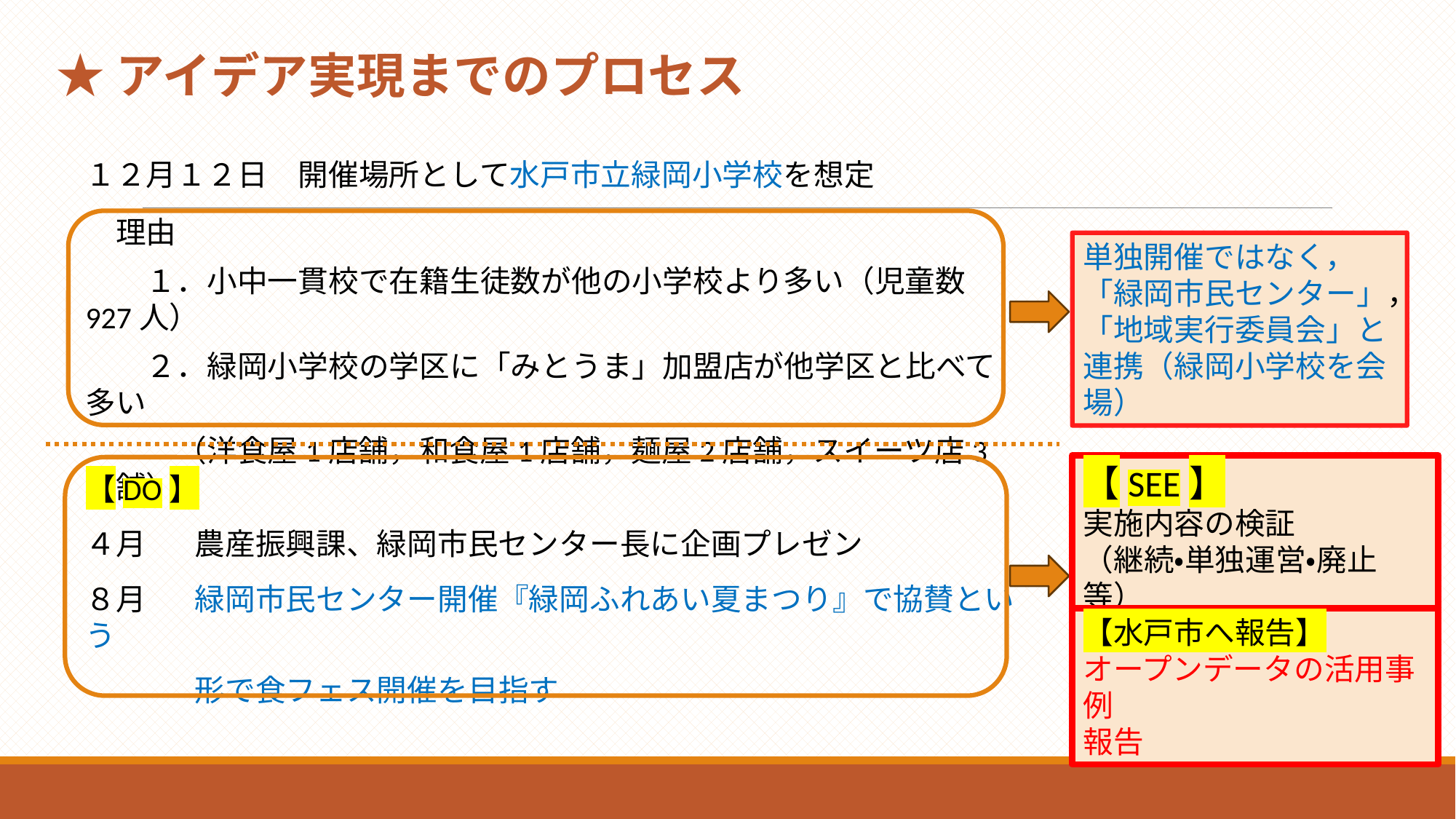

★アイデア実現までのプロセス
１２月１２日　開催場所として水戸市立緑岡小学校を想定
　理由
　　１．小中一貫校で在籍生徒数が他の小学校より多い（児童数927人）
　　２．緑岡小学校の学区に「みとうま」加盟店が他学区と比べて多い
　　　（洋食屋1店舗，和食屋1店舗，麺屋2店舗，スイーツ店3店舗）

単独開催ではなく，
「緑岡市民センター」，
「地域実行委員会」と連携（緑岡小学校を会場）

【SEE】
実施内容の検証
（継続・単独運営・廃止等）

【DO】
４月	農産振興課、緑岡市民センター長に企画プレゼン
８月	緑岡市民センター開催『緑岡ふれあい夏まつり』で協賛という
	形で食フェス開催を目指す

【水戸市へ報告】
オープンデータの活用事例
報告